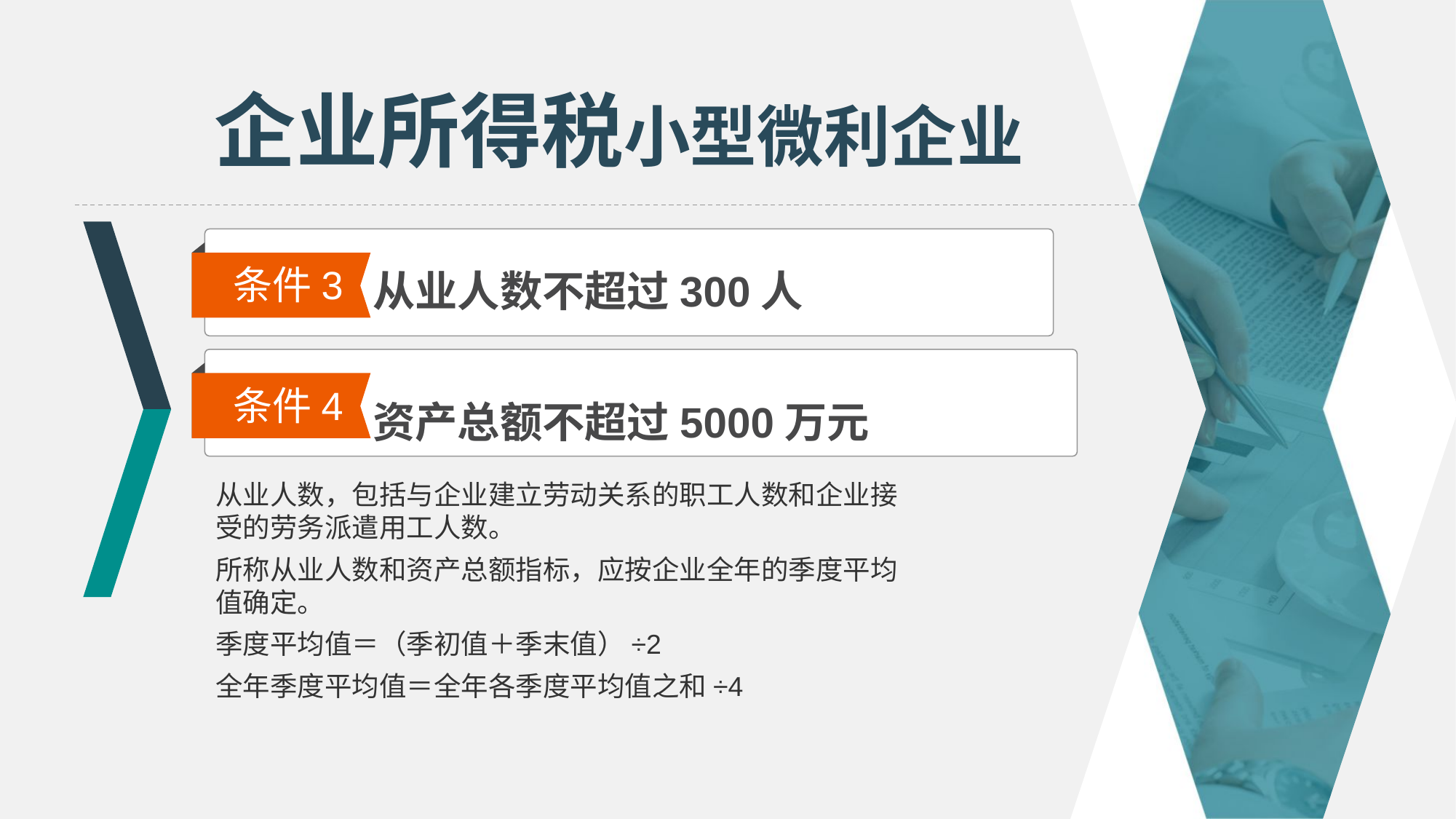

企业所得税小型微利企业

从业人数不超过300人

条件3

资产总额不超过5000万元

条件4

从业人数，包括与企业建立劳动关系的职工人数和企业接受的劳务派遣用工人数。
所称从业人数和资产总额指标，应按企业全年的季度平均值确定。
季度平均值＝（季初值＋季末值）÷2
全年季度平均值＝全年各季度平均值之和÷4